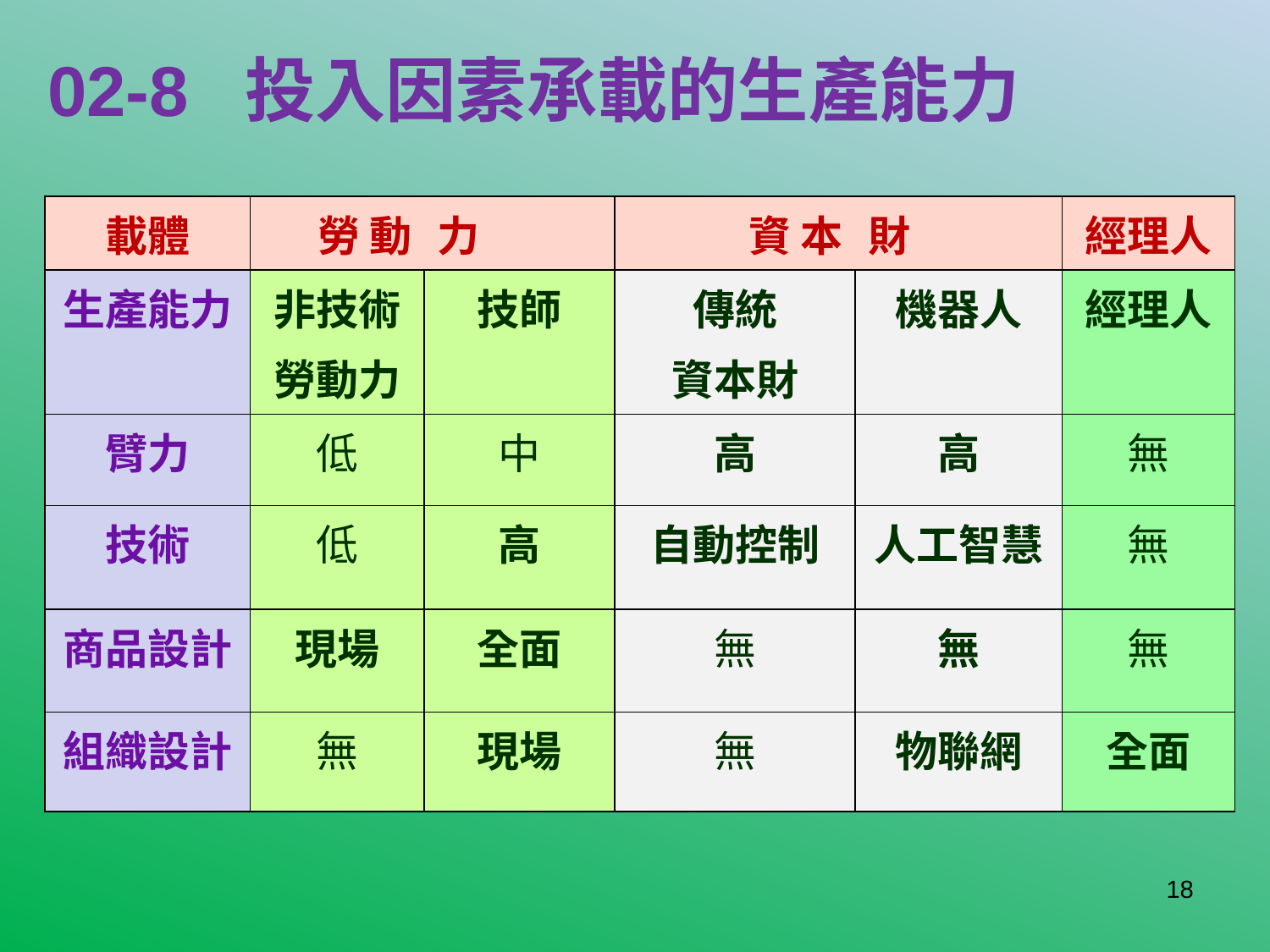

# 02-8  投入因素承載的生產能力
| 載體 | 勞 動 | 力 | 資 本 | 財 | 經理人 |
| --- | --- | --- | --- | --- | --- |
| 生產能力 | 非技術 勞動力 | 技師 | 傳統 資本財 | 機器人 | 經理人 |
| 臂力 | 低 | 中 | 高 | 高 | 無 |
| 技術 | 低 | 高 | 自動控制 | 人工智慧 | 無 |
| 商品設計 | 現場 | 全面 | 無 | 無 | 無 |
| 組織設計 | 無 | 現場 | 無 | 物聯網 | 全面 |
18